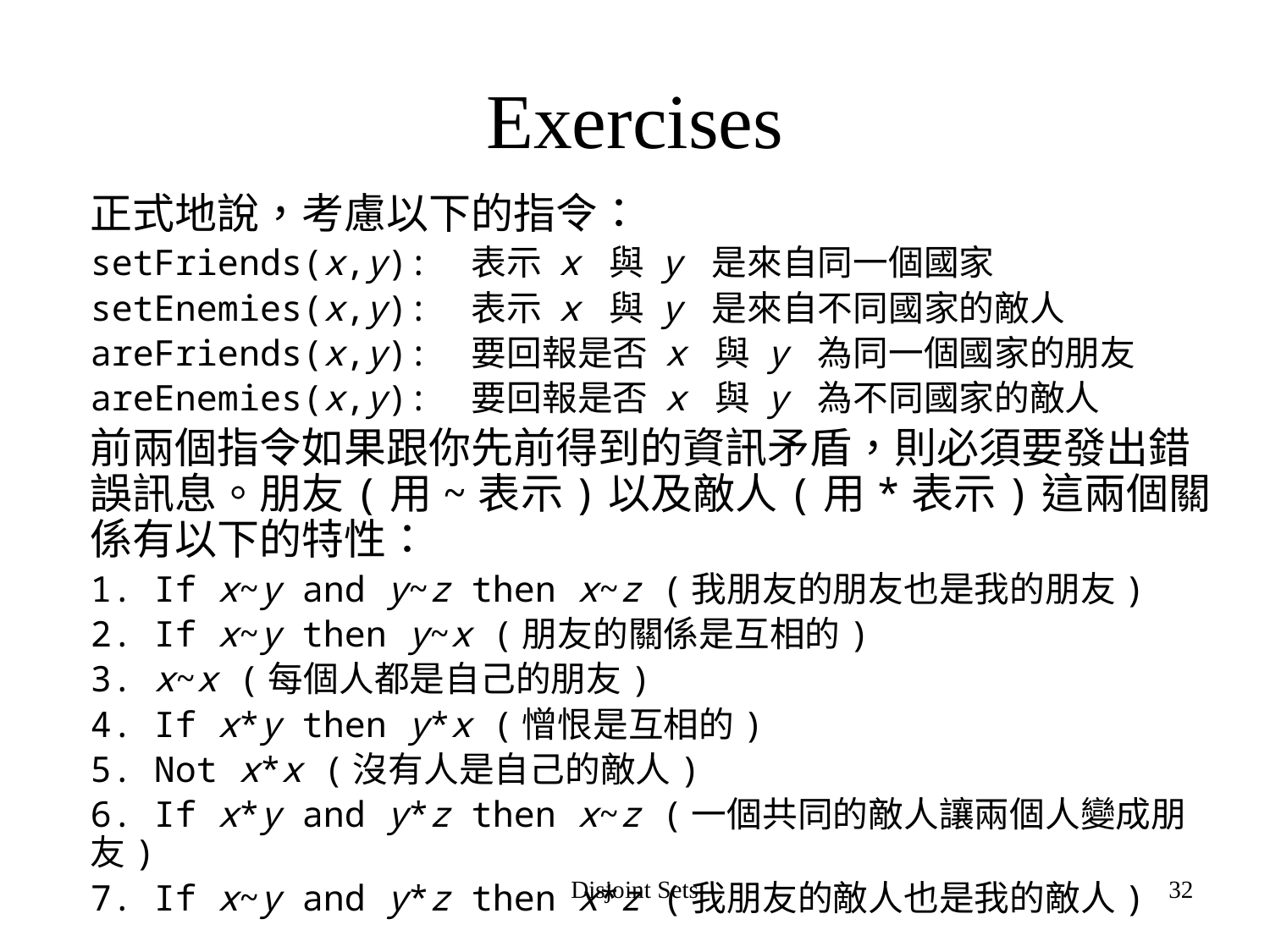

# Exercises
	正式地說，考慮以下的指令：
	setFriends(x,y):	表示 x 與 y 是來自同一個國家
	setEnemies(x,y):	表示 x 與 y 是來自不同國家的敵人
	areFriends(x,y):	要回報是否 x 與 y 為同一個國家的朋友
	areEnemies(x,y):	要回報是否 x 與 y 為不同國家的敵人
	前兩個指令如果跟你先前得到的資訊矛盾，則必須要發出錯誤訊息。朋友(用~表示)以及敵人(用*表示)這兩個關係有以下的特性：
	1. If x~y and y~z then x~z (我朋友的朋友也是我的朋友)
	2. If x~y then y~x (朋友的關係是互相的)
	3. x~x (每個人都是自己的朋友)
	4. If x*y then y*x (憎恨是互相的)
	5. Not x*x (沒有人是自己的敵人)
	6. If x*y and y*z then x~z (一個共同的敵人讓兩個人變成朋友)
	7. If x~y and y*z then x*z (我朋友的敵人也是我的敵人)
Disjoint Sets
32